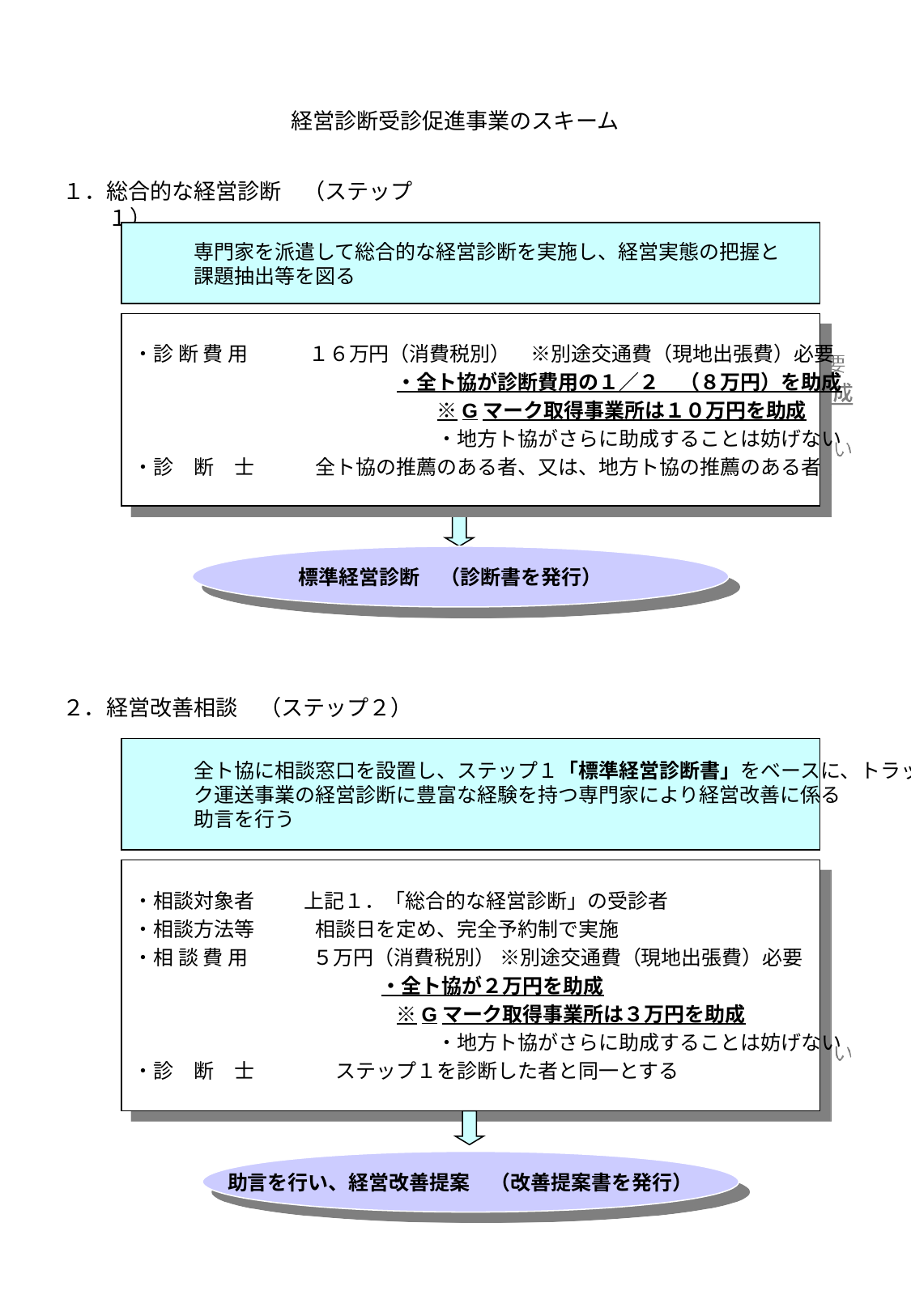

経営診断受診促進事業のスキーム
１．総合的な経営診断　（ステップ１）
　　　専門家を派遣して総合的な経営診断を実施し、経営実態の把握と
　　　課題抽出等を図る

・診 断 費 用　　　１６万円（消費税別）　※別途交通費（現地出張費）必要
　　　　　　　　　　　　　・全ト協が診断費用の１／２　（８万円）を助成
　　　　　　　　　　　　　　　※Gマーク取得事業所は１０万円を助成
　　　　　　　　　　　　　　　・地方ト協がさらに助成することは妨げない
・診　断　士　　　全ト協の推薦のある者、又は、地方ト協の推薦のある者

標準経営診断　（診断書を発行）
２．経営改善相談　（ステップ２）

　　　全ト協に相談窓口を設置し、ステップ１「標準経営診断書」をベースに、トラッ
　　　ク運送事業の経営診断に豊富な経験を持つ専門家により経営改善に係る
　　　助言を行う
・相談対象者　　  上記１．「総合的な経営診断」の受診者
・相談方法等　　　相談日を定め、完全予約制で実施
・相 談 費 用　　　 ５万円（消費税別） ※別途交通費（現地出張費）必要
　　　　　　　　　　　 　・全ト協が２万円を助成
　　　　　　　　　　　　　※Gマーク取得事業所は３万円を助成
　　　　　　　　　　　　　　　・地方ト協がさらに助成することは妨げない
・診　断　士　　　　ステップ１を診断した者と同一とする

助言を行い、経営改善提案　（改善提案書を発行）